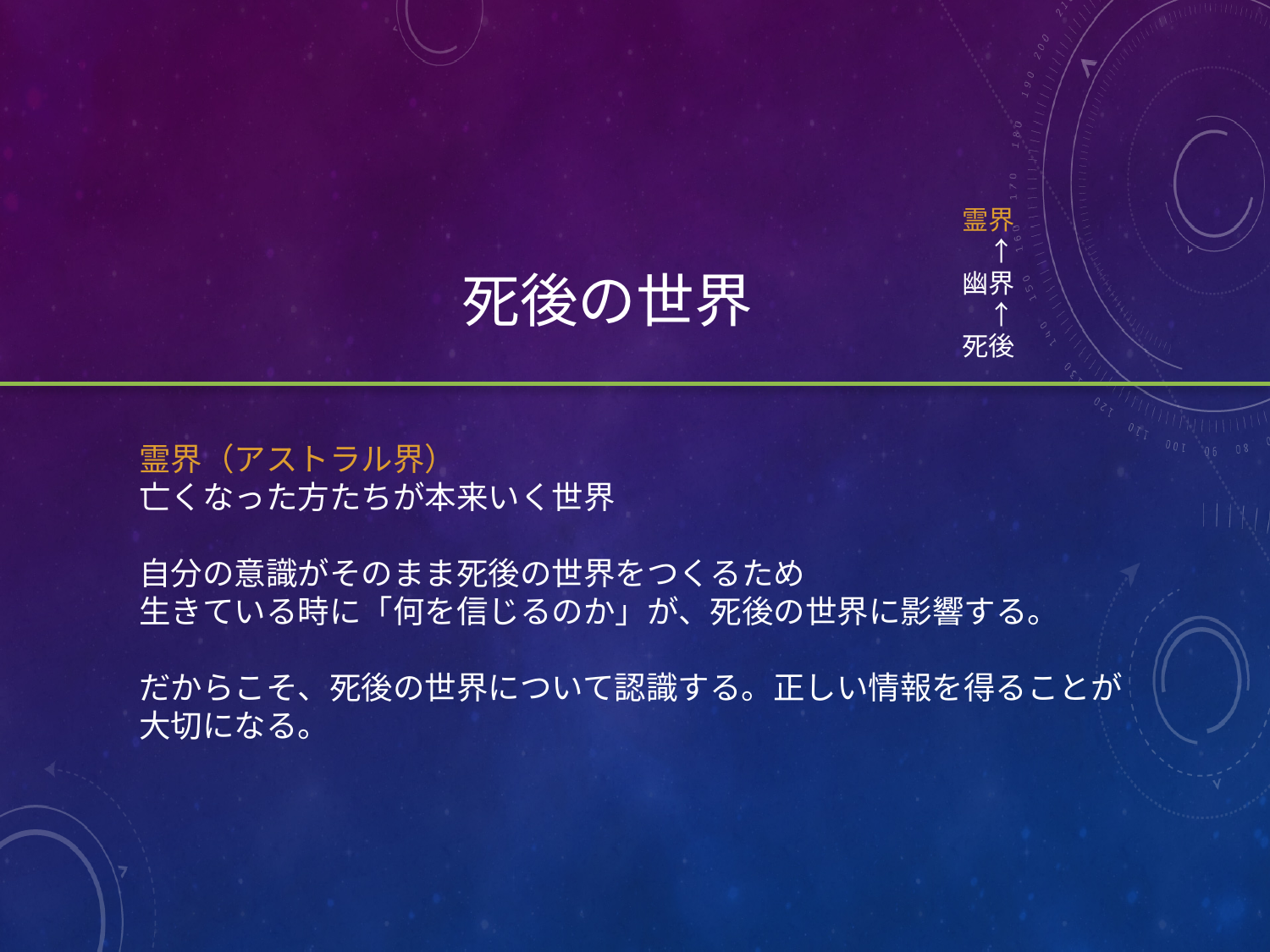

霊界
　↑
幽界
　↑
死後

死後の世界
霊界（アストラル界）
亡くなった方たちが本来いく世界

自分の意識がそのまま死後の世界をつくるため
生きている時に「何を信じるのか」が、死後の世界に影響する。

だからこそ、死後の世界について認識する。正しい情報を得ることが大切になる。